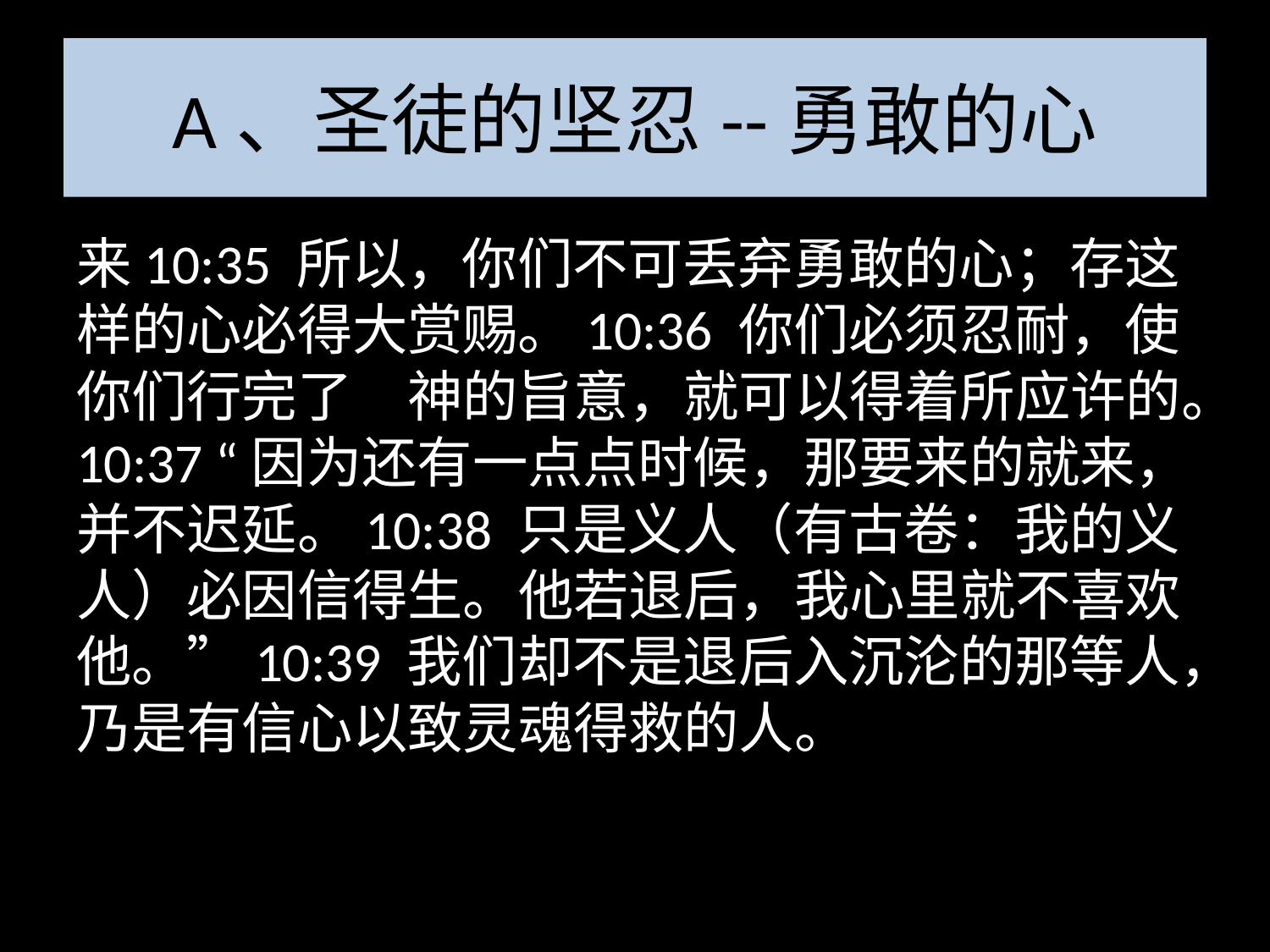

# A、圣徒的坚忍--勇敢的心
来10:35 所以，你们不可丢弃勇敢的心；存这样的心必得大赏赐。10:36 你们必须忍耐，使你们行完了　神的旨意，就可以得着所应许的。10:37 “因为还有一点点时候，那要来的就来，并不迟延。10:38 只是义人（有古卷：我的义人）必因信得生。他若退后，我心里就不喜欢他。”10:39 我们却不是退后入沉沦的那等人，乃是有信心以致灵魂得救的人。